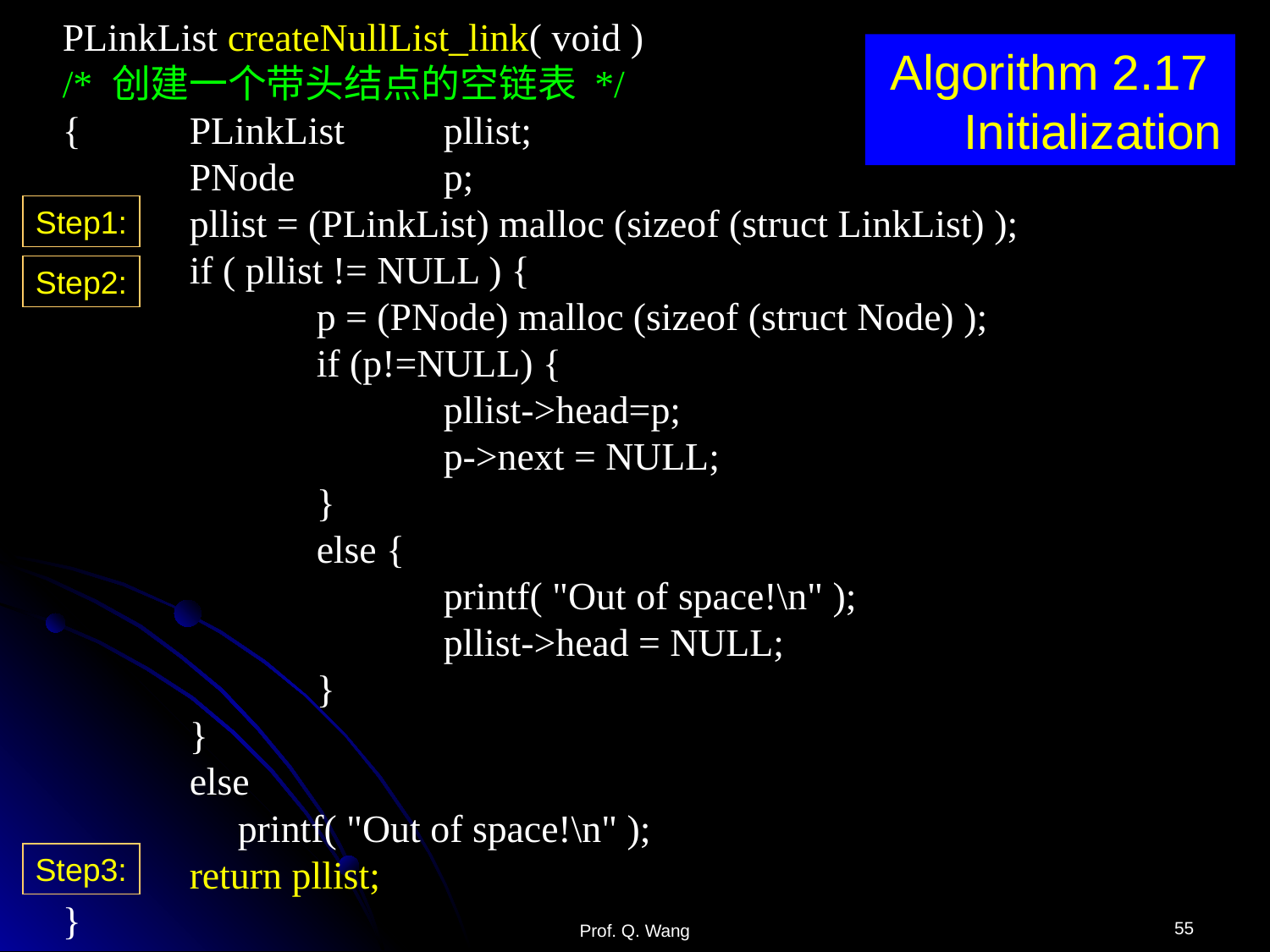

PLinkList createNullList_link( void )
/* 创建一个带头结点的空链表 */
{   	PLinkList	pllist;
	PNode 		p;
	pllist = (PLinkList) malloc (sizeof (struct LinkList) );
    	if ( pllist != NULL ) {
		p = (PNode) malloc (sizeof (struct Node) );
	    	if (p!=NULL) {
			pllist->head=p;
		    	p->next = NULL;
		}
		else {
			printf( "Out of space!\n" );
			pllist->head = NULL;
		}
	}
	else
                  printf( "Out of space!\n" );
           	return pllist;
}
Algorithm 2.17  Initialization
Step1:
Step2:
Step3:

55

Prof. Q. Wang